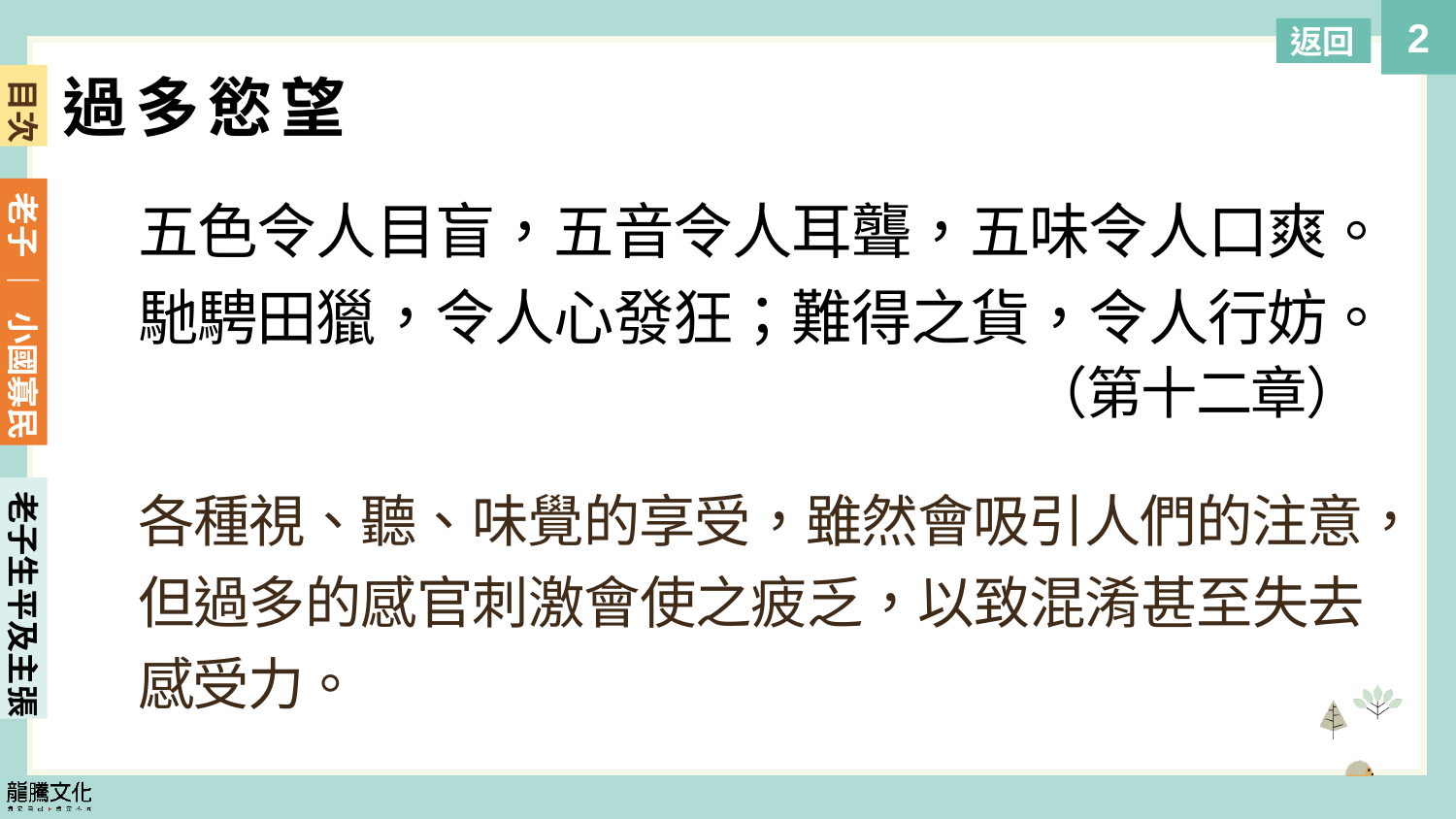

返回
過多慾望
五色令人目盲，五音令人耳聾，五味令人口爽。馳騁田獵，令人心發狂；難得之貨，令人行妨。
（第十二章）
各種視、聽、味覺的享受，雖然會吸引人們的注意，但過多的感官刺激會使之疲乏，以致混淆甚至失去感受力。
老子生平及主張